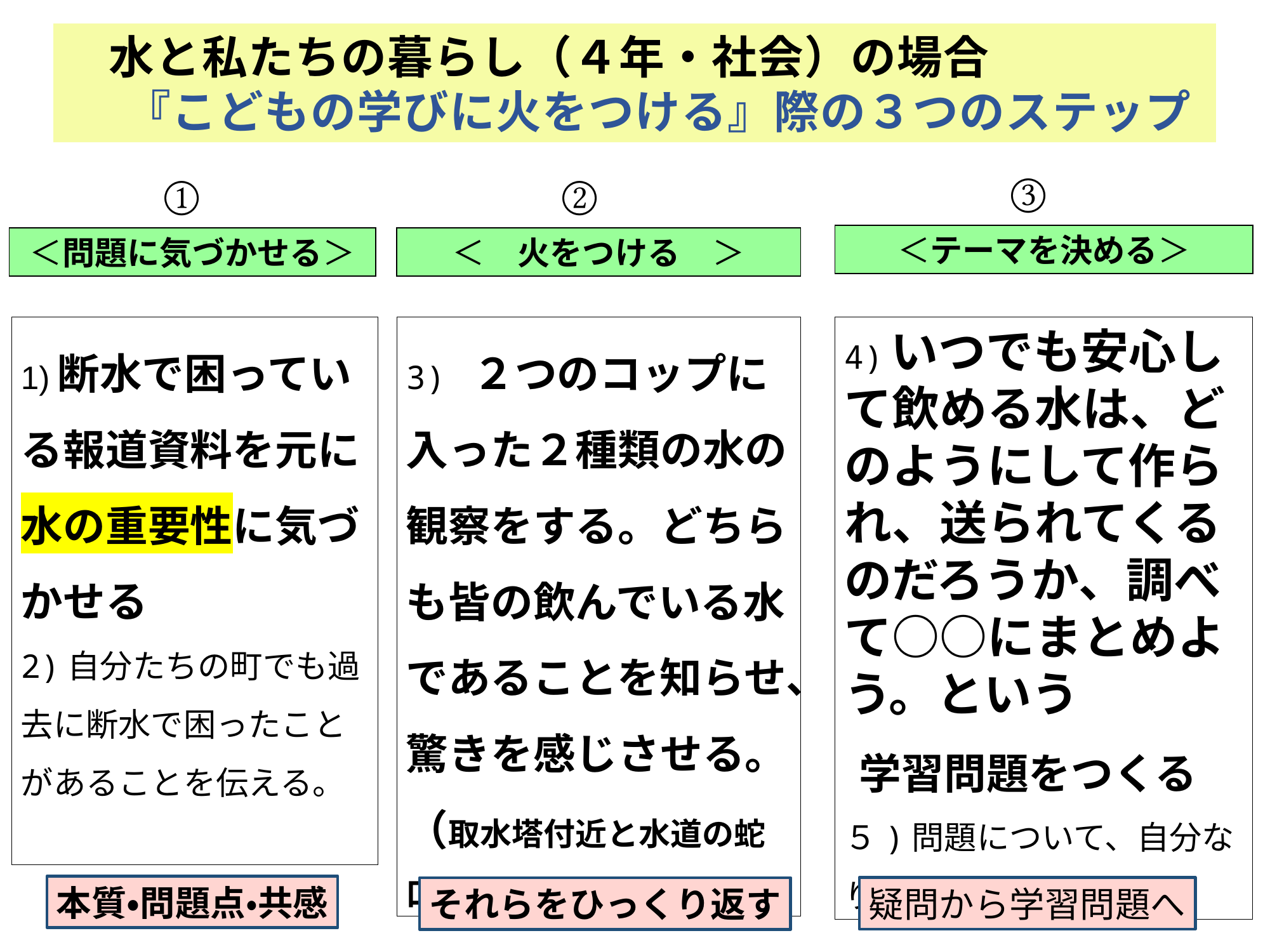

水と私たちの暮らし（４年・社会）の場合
　『こどもの学びに火をつける』際の３つのステップ
③
②
①
＜テーマを決める＞
＜問題に気づかせる＞
＜　火をつける　＞
1)断水で困っている報道資料を元に水の重要性に気づかせる
2)自分たちの町でも過去に断水で困ったことがあることを伝える。

3) ２つのコップに入った２種類の水の観察をする。どちらも皆の飲んでいる水であることを知らせ、驚きを感じさせる。（取水塔付近と水道の蛇口）
4)いつでも安心して飲める水は、どのようにして作られ、送られてくるのだろうか、調べて○○にまとめよう。という
 学習問題をつくる
５)問題について、自分なりの予想をたてる。
本質・問題点・共感
疑問から学習問題へ
それらをひっくり返す